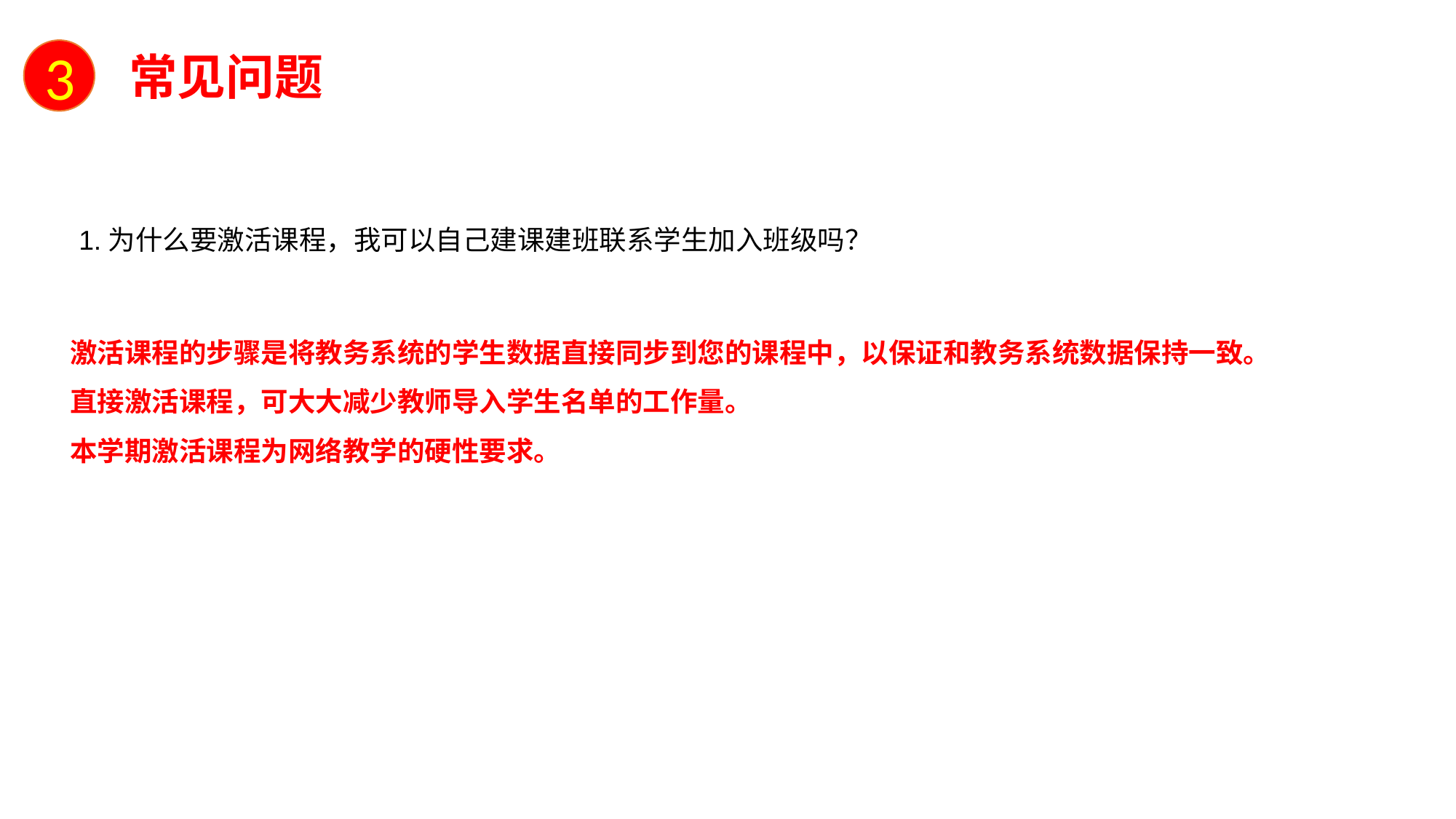

3
常见问题
# 1.为什么要激活课程，我可以自己建课建班联系学生加入班级吗？
激活课程的步骤是将教务系统的学生数据直接同步到您的课程中，以保证和教务系统数据保持一致。直接激活课程，可大大减少教师导入学生名单的工作量。
本学期激活课程为网络教学的硬性要求。